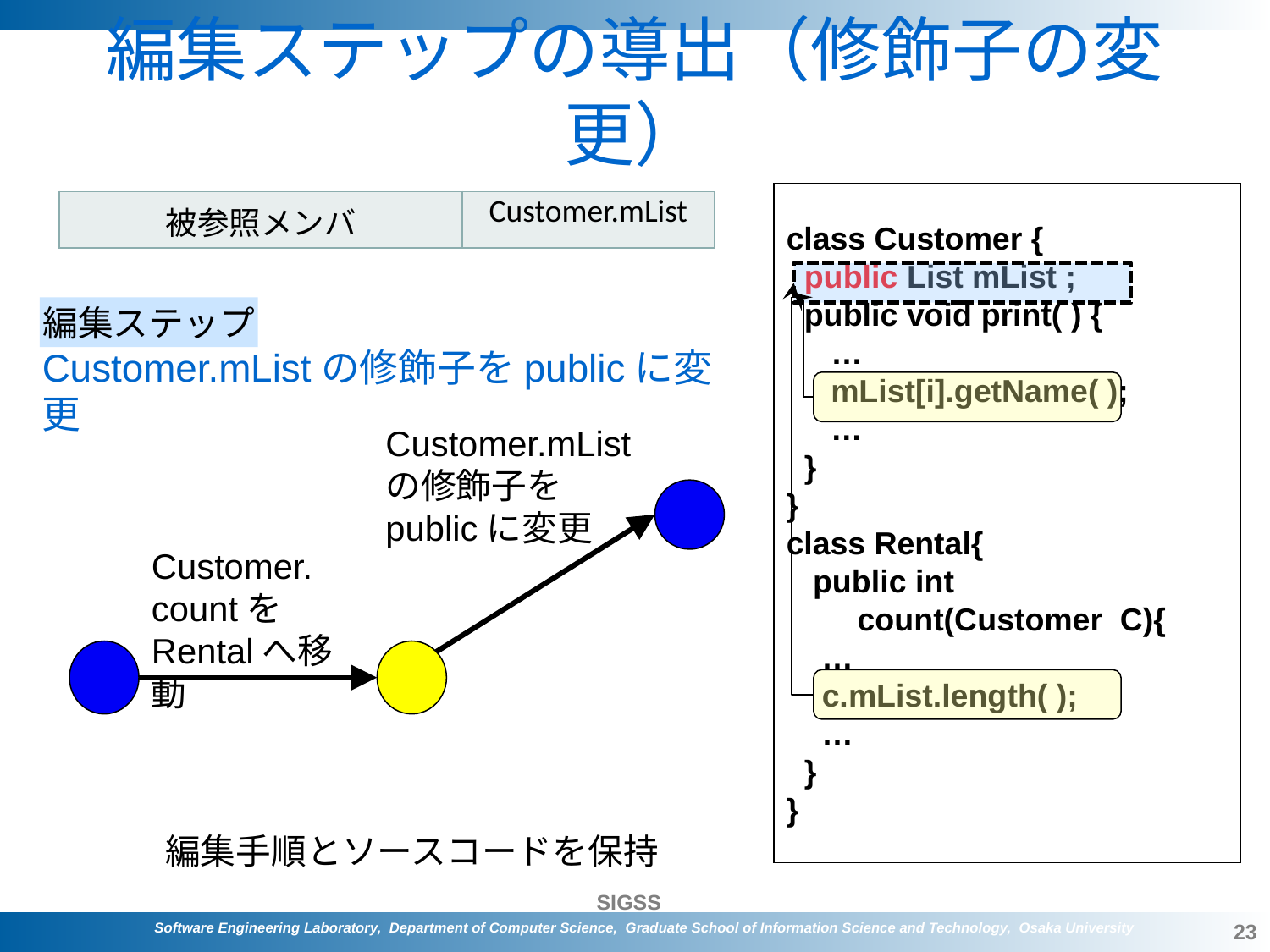

# 編集ステップの導出（修飾子の変更）
class Customer {
  private List mList ;
  public void print( ) {
     …
     mList[i].getName( );
     …
  }
}
class Rental{
   public int
        count(Customer  C){
    …
    c.mList.length( );
    …
  }
}

class Customer {
  public List mList ;
  public void print( ) {
     …
     mList[i].getName( );
     …
  }
}
class Rental{
   public int
        count(Customer  C){
    …
    c.mList.length( );
    …
  }
}

| 被参照メンバ | Customer.mList |
| --- | --- |
編集ステップ
Customer.mListの修飾子をpublicに変更
Customer.mList
の修飾子を
publicに変更

Customer.
countを
Rentalへ移動

編集手順とソースコードを保持

23
Software Engineering Laboratory,  Department of Computer Science,  Graduate School of Information Science and Technology,  Osaka University